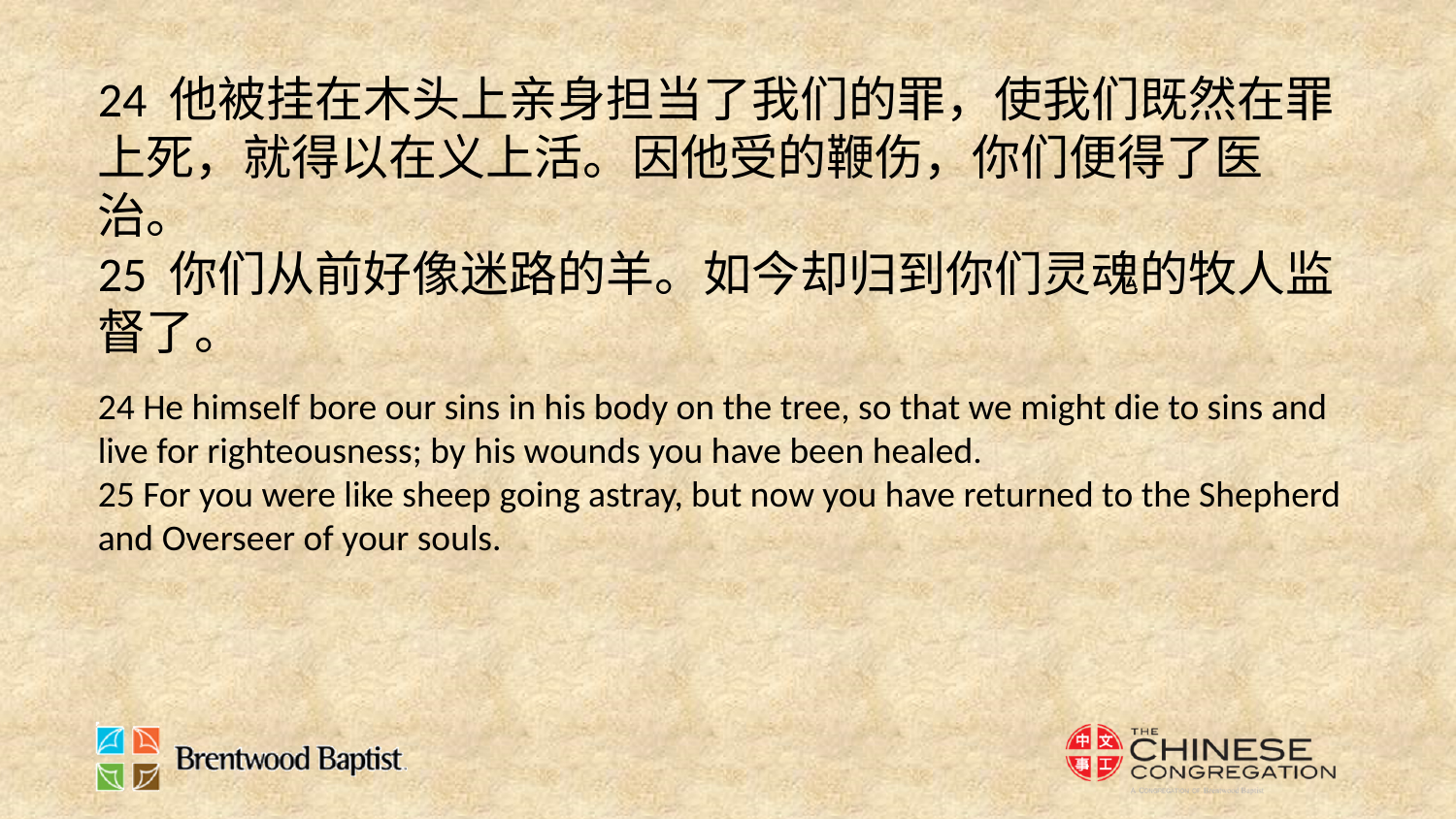

24 他被挂在木头上亲身担当了我们的罪，使我们既然在罪上死，就得以在义上活。因他受的鞭伤，你们便得了医治。
25 你们从前好像迷路的羊。如今却归到你们灵魂的牧人监督了。

24 He himself bore our sins in his body on the tree, so that we might die to sins and live for righteousness; by his wounds you have been healed.
25 For you were like sheep going astray, but now you have returned to the Shepherd and Overseer of your souls.